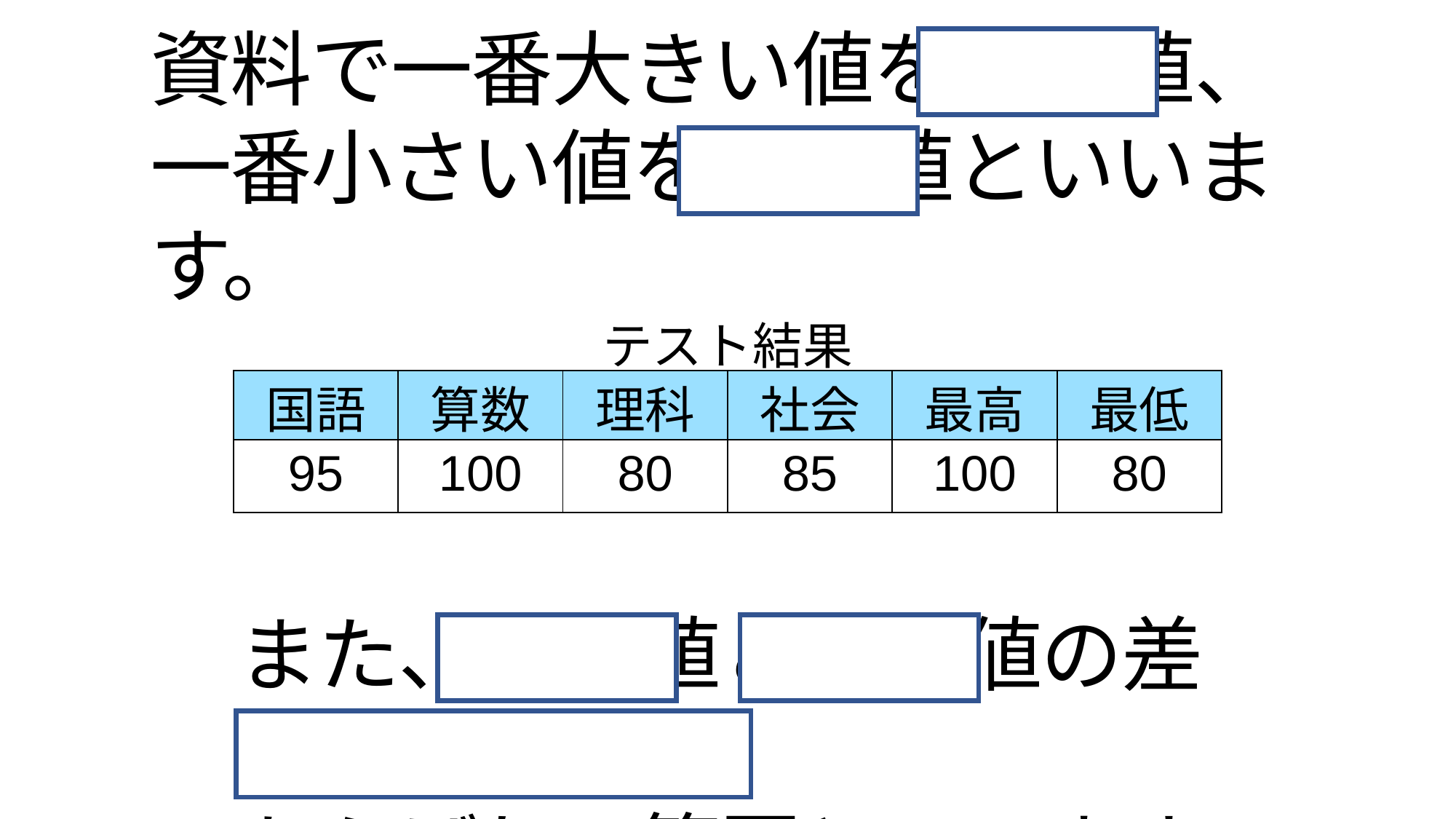

資料で一番大きい値を最大値、
一番小さい値を最小値といいます。

| テスト結果 |  |  |  |  |  |
| --- | --- | --- | --- | --- | --- |
| 国語 | 算数 | 理科 | 社会 | 最高 | 最低 |
| 95 | 100 | 80 | 85 | 100 | 80 |
また、最大値と最小値の差を
ちらばりの範囲といいます。